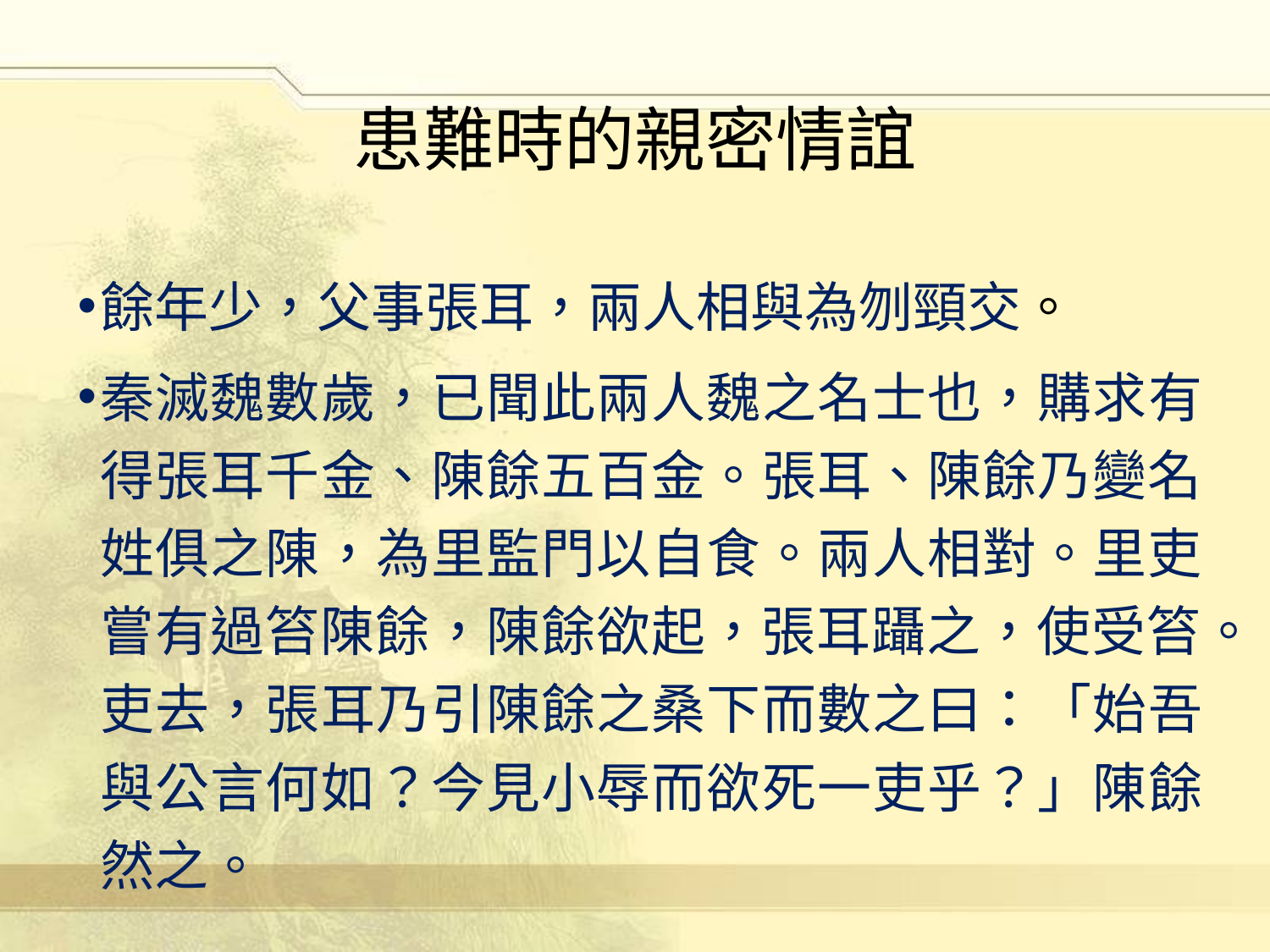

# 患難時的親密情誼
餘年少，父事張耳，兩人相與為刎頸交。
秦滅魏數歲，已聞此兩人魏之名士也，購求有得張耳千金、陳餘五百金。張耳、陳餘乃變名姓俱之陳，為里監門以自食。兩人相對。里吏嘗有過笞陳餘，陳餘欲起，張耳躡之，使受笞。吏去，張耳乃引陳餘之桑下而數之曰：「始吾與公言何如？今見小辱而欲死一吏乎？」陳餘然之。